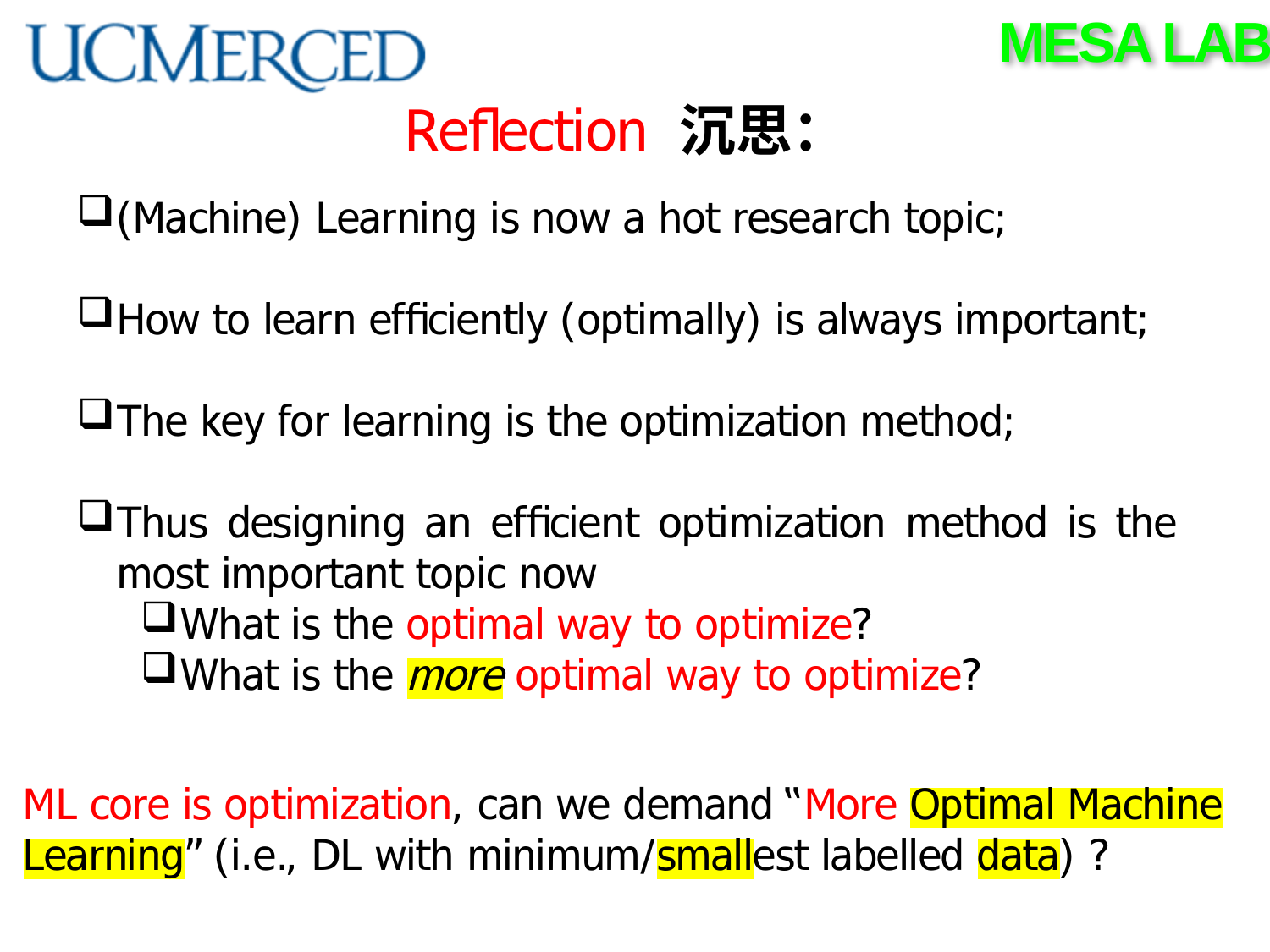

Reflection 沉思：
(Machine) Learning is now a hot research topic;

How to learn efficiently (optimally) is always important;

The key for learning is the optimization method;

Thus designing an efficient optimization method is the most important topic now
What is the optimal way to optimize?
What is the more optimal way to optimize?

ML core is optimization, can we demand “More Optimal Machine Learning” (i.e., DL with minimum/smallest labelled data) ?